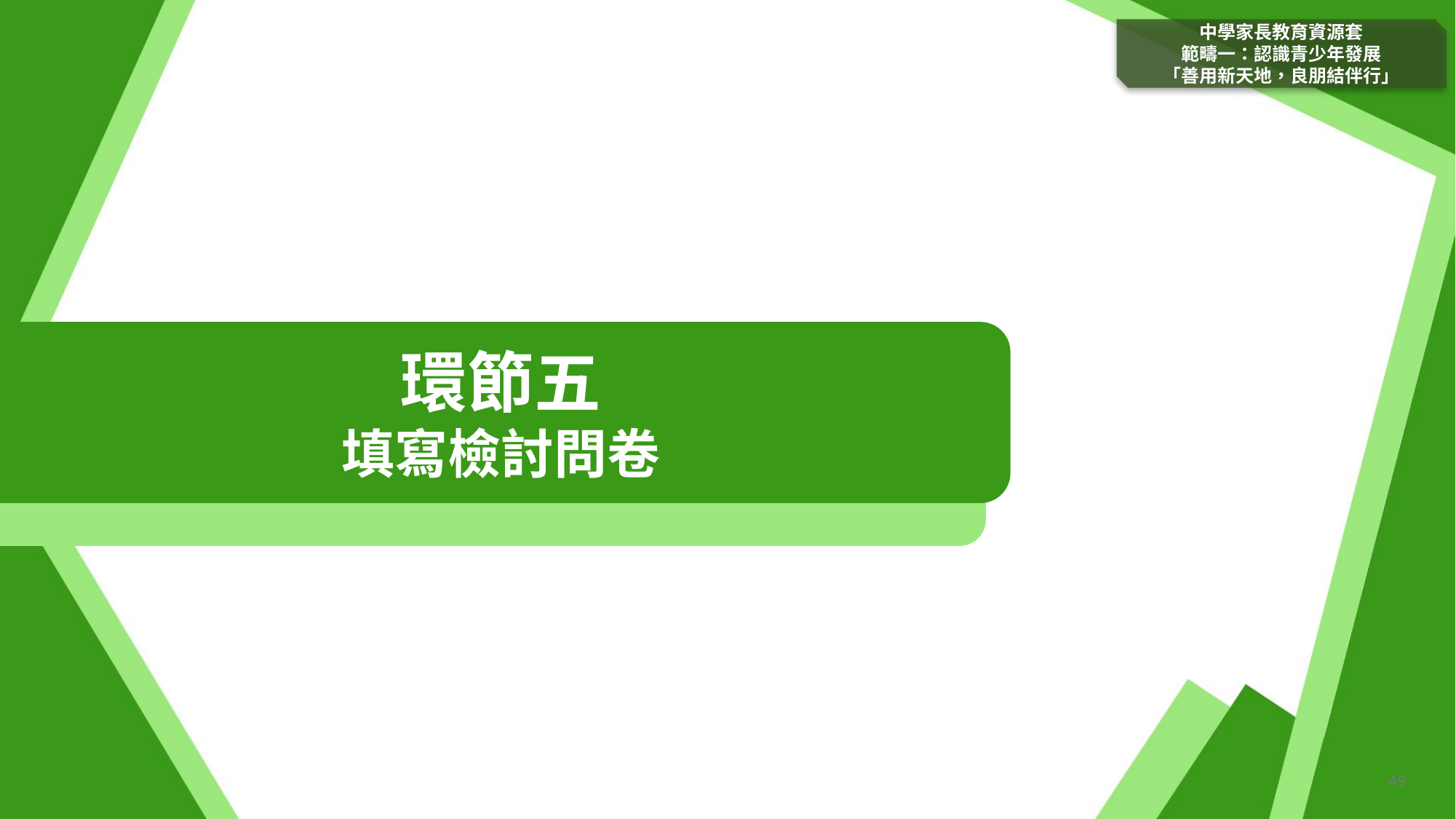

環節五
填寫檢討問卷

中學家長教育資源套
範疇一：認識青少年發展
「善用新天地，良朋結伴行」
49